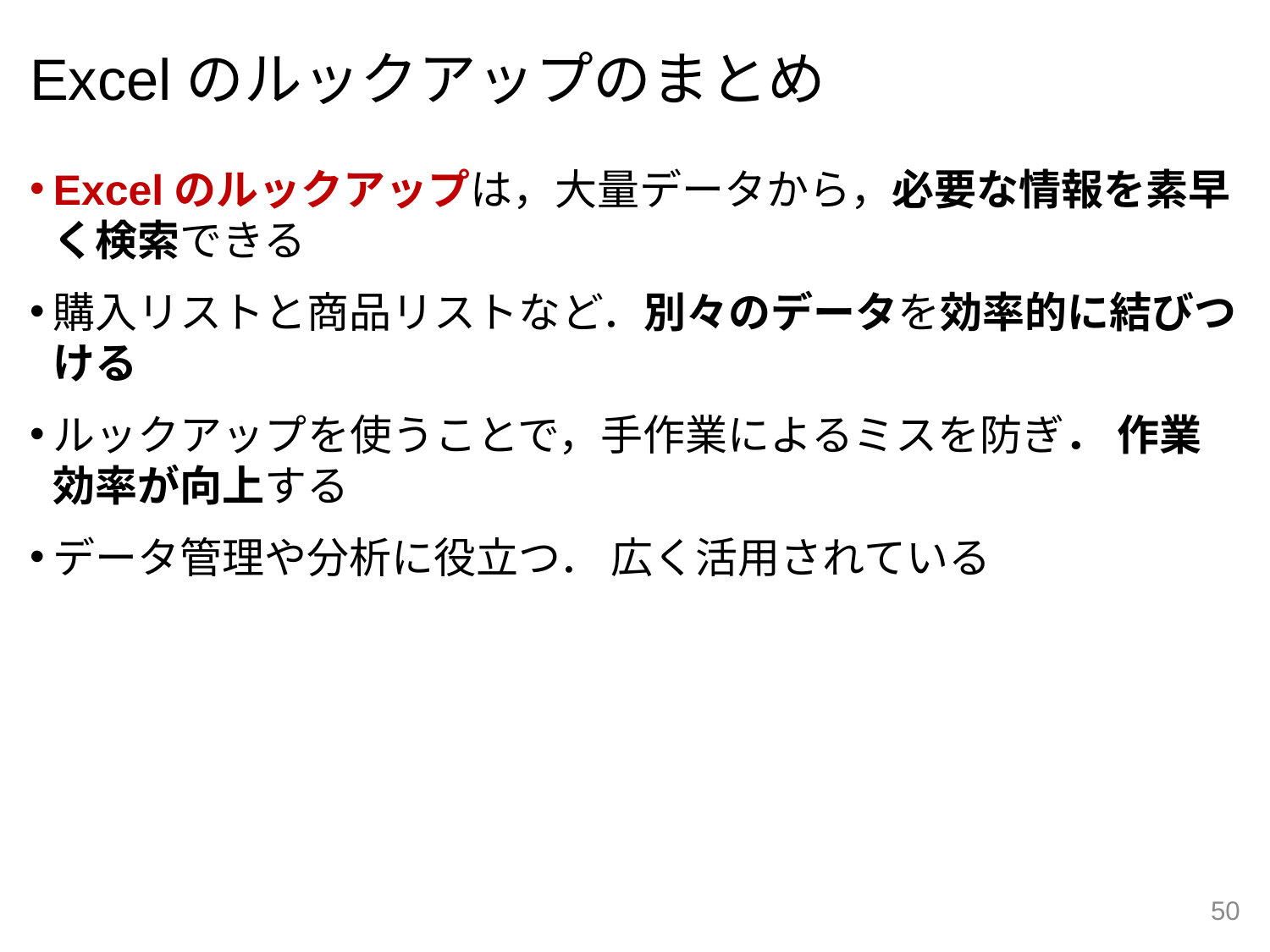

# Excelのルックアップのまとめ
Excelのルックアップは，大量データから，必要な情報を素早く検索できる
購入リストと商品リストなど．別々のデータを効率的に結びつける
ルックアップを使うことで，手作業によるミスを防ぎ． 作業効率が向上する
データ管理や分析に役立つ． 広く活用されている
50